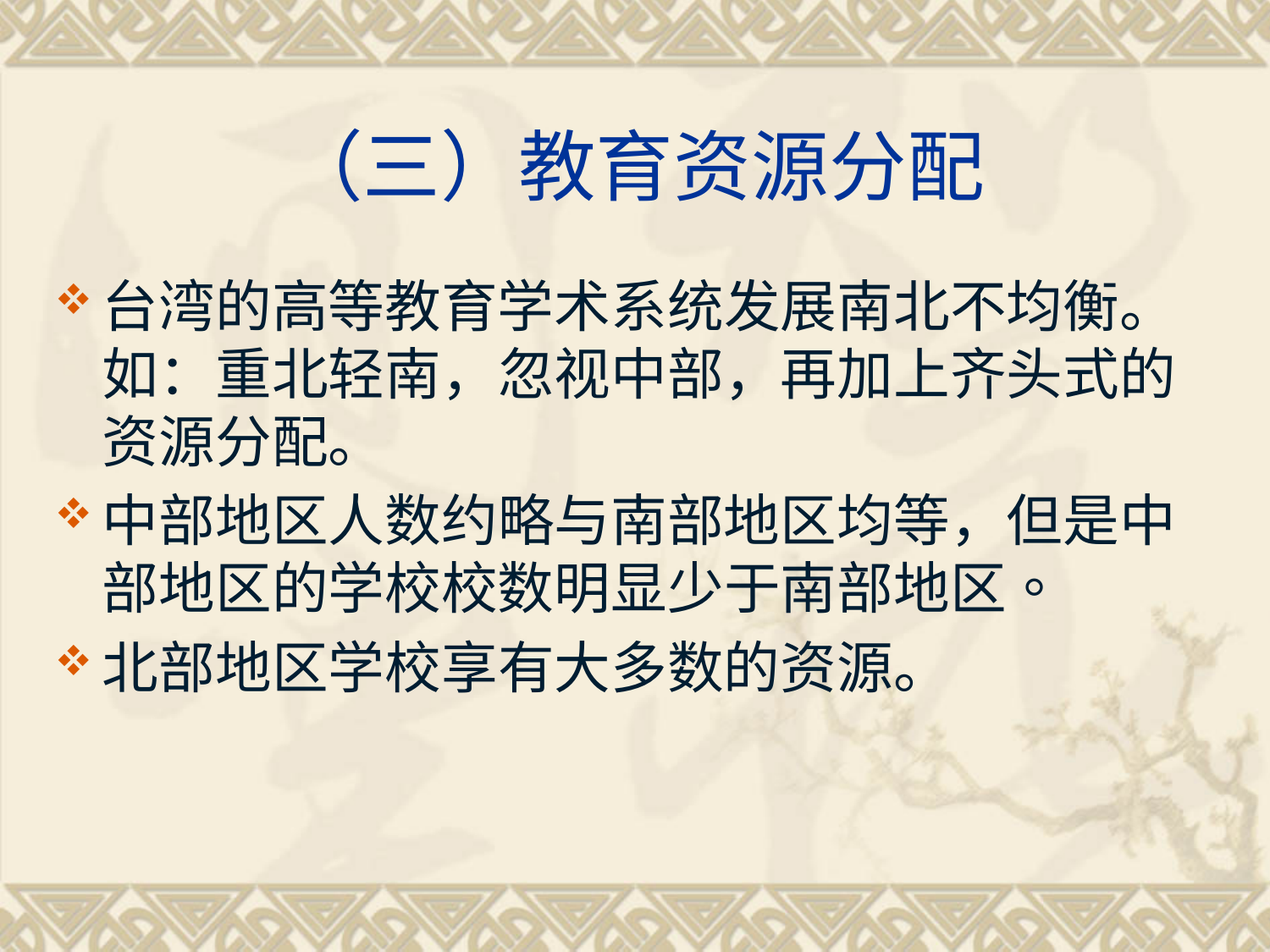

# （三）教育资源分配
台湾的高等教育学术系统发展南北不均衡。如：重北轻南，忽视中部，再加上齐头式的资源分配。
中部地区人数约略与南部地区均等，但是中部地区的学校校数明显少于南部地区。
北部地区学校享有大多数的资源。